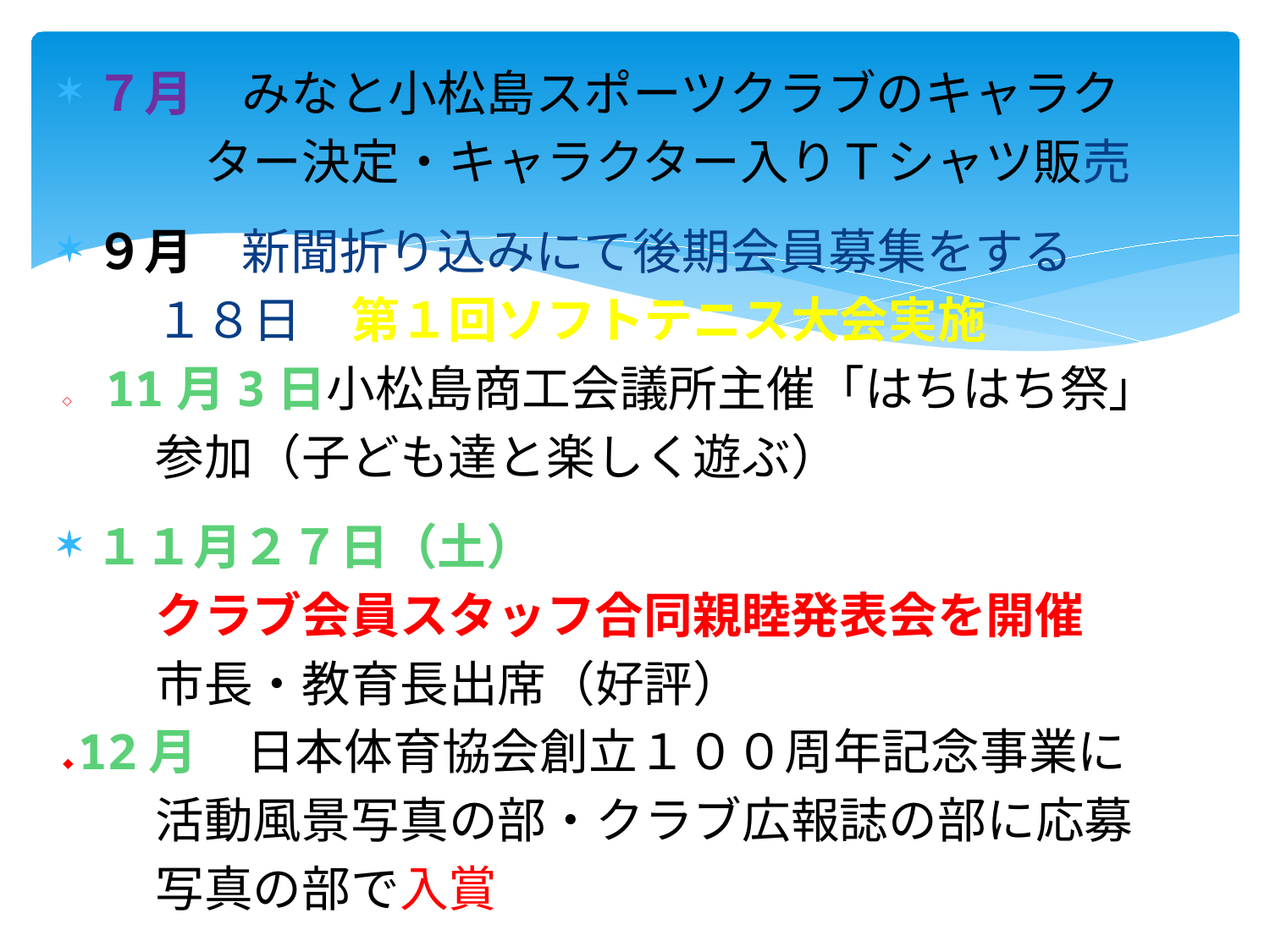

７月　みなと小松島スポーツクラブのキャラク
　　　ター決定・キャラクター入りＴシャツ販売

９月　新聞折り込みにて後期会員募集をする
　　１８日　第１回ソフトテニス大会実施
◇ 11月3日小松島商工会議所主催「はちはち祭」
　　参加（子ども達と楽しく遊ぶ）

１１月２７日（土）
　　クラブ会員スタッフ合同親睦発表会を開催
　　市長・教育長出席（好評）
◆12月　日本体育協会創立１００周年記念事業に
　　活動風景写真の部・クラブ広報誌の部に応募
　　写真の部で入賞